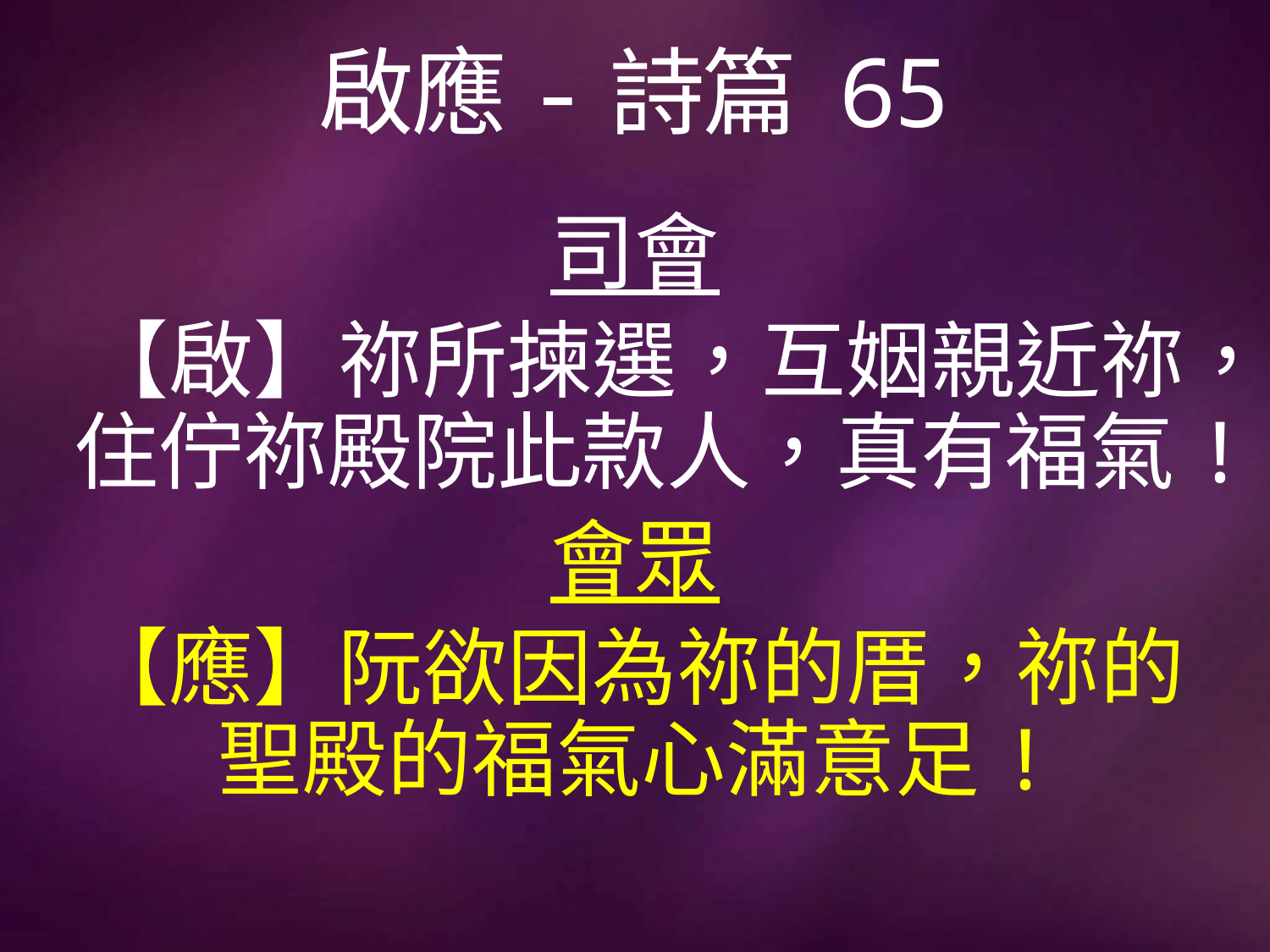

# 啟應-詩篇 65
司會
【啟】祢所揀選，互姻親近祢，住佇祢殿院此款人，真有福氣!
會眾
【應】阮欲因為祢的厝，祢的聖殿的福氣心滿意足!